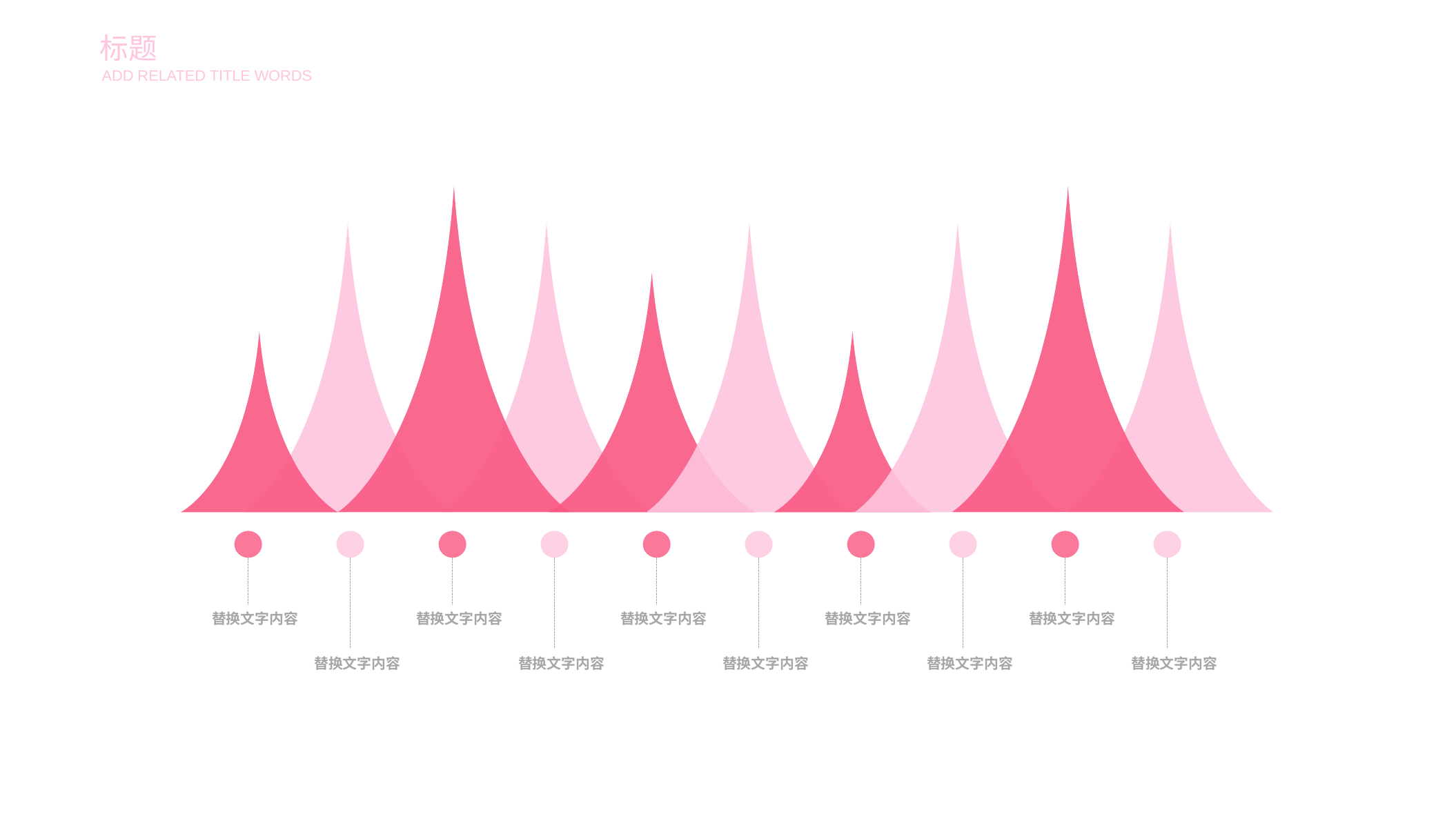

标题
ADD RELATED TITLE WORDS

替换文字内容

替换文字内容

替换文字内容

替换文字内容

替换文字内容

替换文字内容

替换文字内容

替换文字内容

替换文字内容

替换文字内容